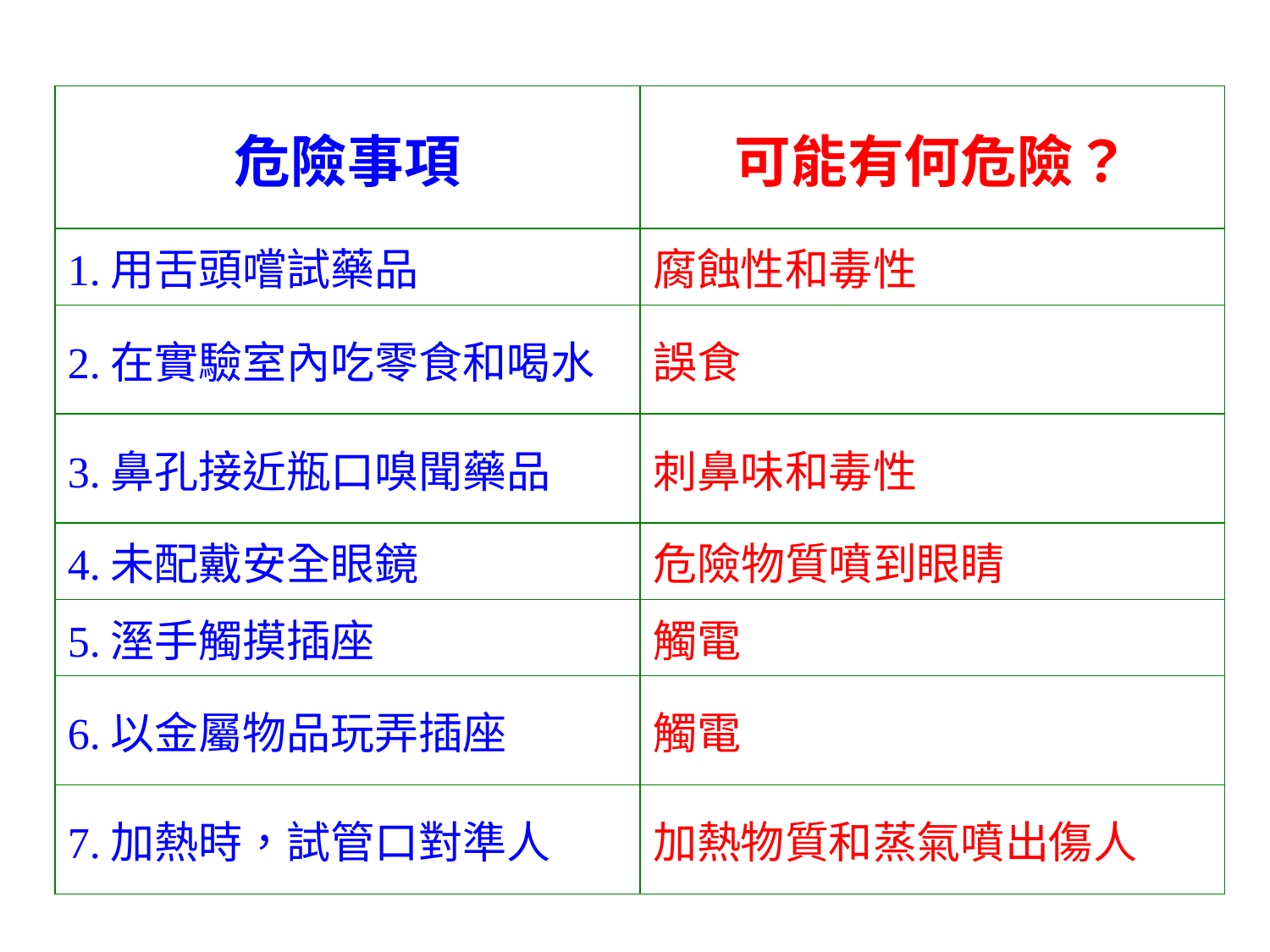

| 危險事項 | 可能有何危險？ |
| --- | --- |
| 1.用舌頭嚐試藥品 | 腐蝕性和毒性 |
| 2.在實驗室內吃零食和喝水 | 誤食 |
| 3.鼻孔接近瓶口嗅聞藥品 | 刺鼻味和毒性 |
| 4.未配戴安全眼鏡 | 危險物質噴到眼睛 |
| 5.溼手觸摸插座 | 觸電 |
| 6.以金屬物品玩弄插座 | 觸電 |
| 7.加熱時，試管口對準人 | 加熱物質和蒸氣噴出傷人 |